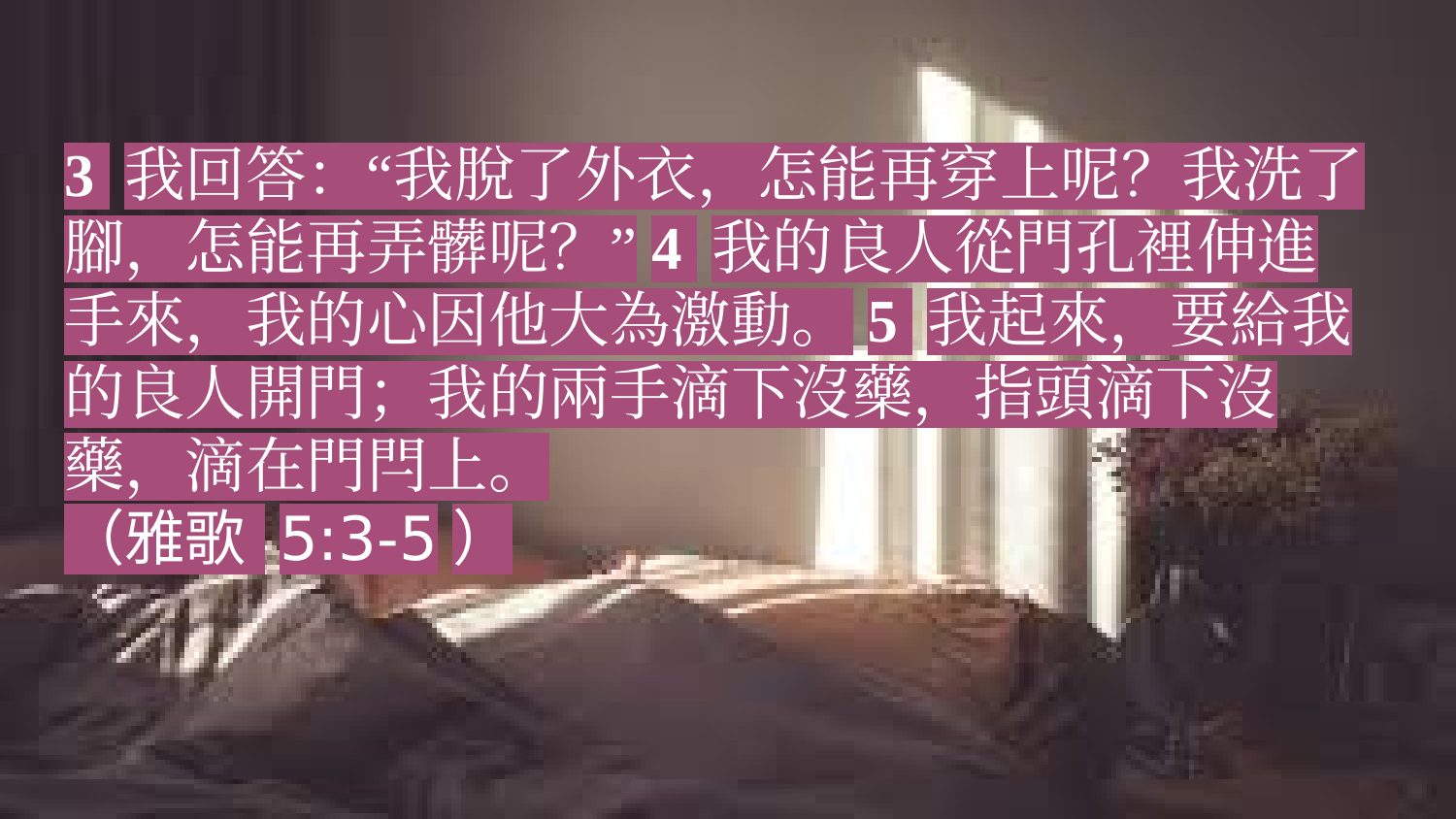

3 我回答：“我脫了外衣，怎能再穿上呢？我洗了腳，怎能再弄髒呢？”4 我的良人從門孔裡伸進手來，我的心因他大為激動。5 我起來，要給我的良人開門；我的兩手滴下沒藥，指頭滴下沒藥，滴在門閂上。
（雅歌 5:3-5）